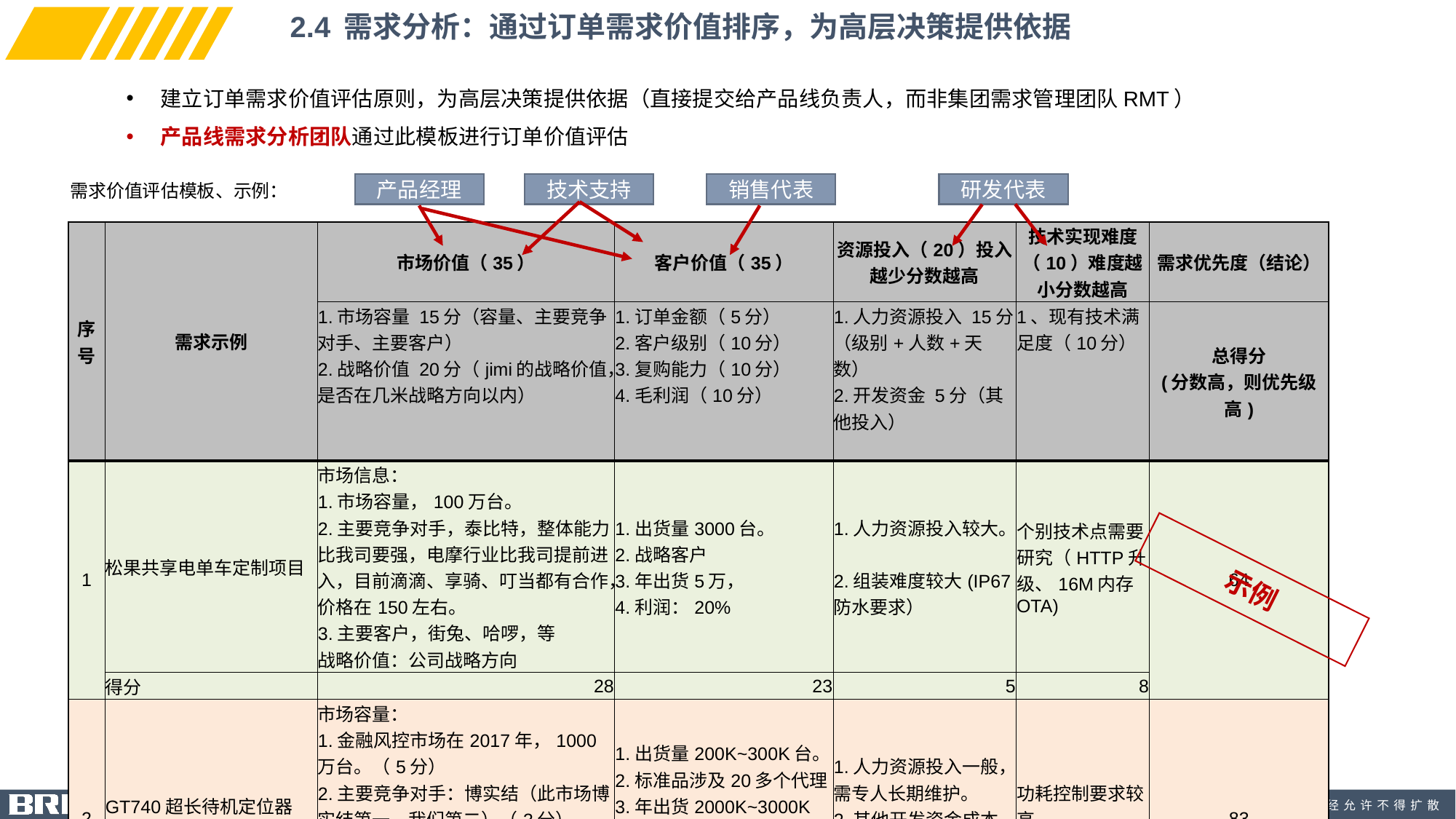

2.4 需求分析：通过订单需求价值排序，为高层决策提供依据
建立订单需求价值评估原则，为高层决策提供依据（直接提交给产品线负责人，而非集团需求管理团队RMT）
产品线需求分析团队通过此模板进行订单价值评估
需求价值评估模板、示例：
产品经理
技术支持
销售代表
研发代表
| 序 号 | 需求示例 | 市场价值（35） | 客户价值（35） | 资源投入（20）投入越少分数越高 | 技术实现难度（10）难度越小分数越高 | 需求优先度（结论） |
| --- | --- | --- | --- | --- | --- | --- |
|  |  | 1.市场容量 15分（容量、主要竞争对手、主要客户） 2.战略价值 20分（jimi的战略价值，是否在几米战略方向以内） | 1.订单金额（5分） 2.客户级别（10分） 3.复购能力（10分） 4.毛利润（10分） | 1.人力资源投入 15分（级别+人数+天数） 2.开发资金 5分（其他投入） | 1、现有技术满足度（10分） | 总得分 (分数高，则优先级高) |
| 1 | 松果共享电单车定制项目 | 市场信息： 1.市场容量，100万台。 2.主要竞争对手，泰比特，整体能力比我司要强，电摩行业比我司提前进入，目前滴滴、享骑、叮当都有合作，价格在150左右。 3.主要客户，街兔、哈啰，等 战略价值：公司战略方向 | 1.出货量3000台。 2.战略客户 3.年出货5万， 4.利润：20% | 1.人力资源投入较大。 2.组装难度较大(IP67防水要求） | 个别技术点需要研究（HTTP升级、16M内存OTA) | 64 |
|  | 得分 | 28 | 23 | 5 | 8 |  |
| 2 | GT740超长待机定位器 | 市场容量： 1.金融风控市场在2017年，1000万台。（5分） 2.主要竞争对手：博实结（此市场博实结第一，我们第二）（3分） 3.车辆抵押金融贷款公司。（5分） 战略价值：公司战略方向，主要盈利产品 | 1.出货量200K~300K台。 2.标准品涉及20多个代理 3.年出货2000K~3000K台。 4.利润：5% | 1.人力资源投入一般，需专人长期维护。 2.其他开发资金成本较小。 | 功耗控制要求较高 | 83 |
|  | 得分 | 33 | 32 | 10 | 8 |  |
示例